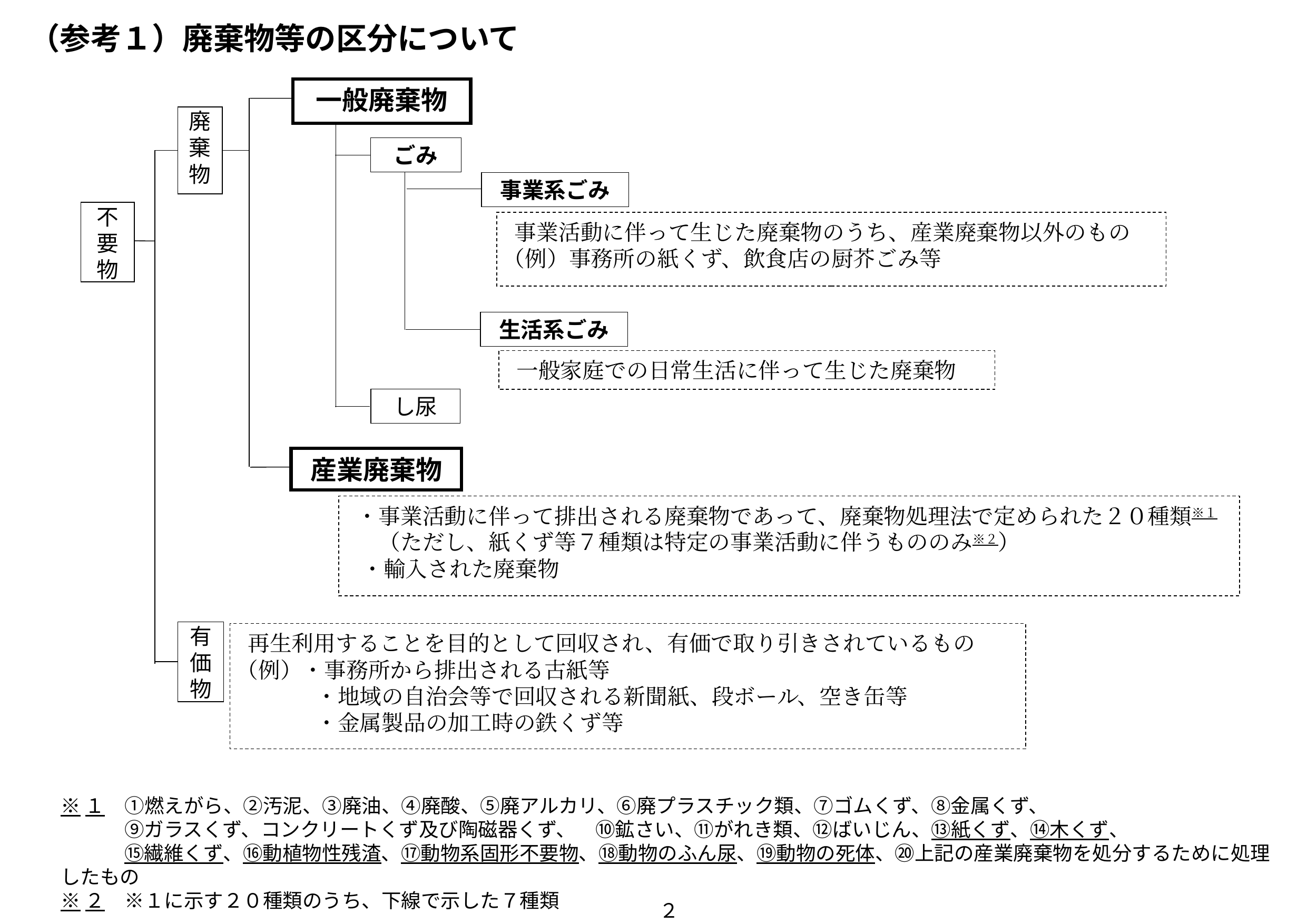

（参考１）廃棄物等の区分について
一般廃棄物
廃棄物
ごみ
事業系ごみ
不要物
事業活動に伴って生じた廃棄物のうち、産業廃棄物以外のもの
（例）事務所の紙くず、飲食店の厨芥ごみ等
生活系ごみ
一般家庭での日常生活に伴って生じた廃棄物

し尿
産業廃棄物
・事業活動に伴って排出される廃棄物であって、廃棄物処理法で定められた２０種類※１
　（ただし、紙くず等７種類は特定の事業活動に伴うもののみ※２）
  ・輸入された廃棄物
有価物
再生利用することを目的として回収され、有価で取り引きされているもの
（例）・事務所から排出される古紙等
      ・地域の自治会等で回収される新聞紙、段ボール、空き缶等
      ・金属製品の加工時の鉄くず等
※１　①燃えがら、②汚泥、③廃油、④廃酸、⑤廃アルカリ、⑥廃プラスチック類、⑦ゴムくず、⑧金属くず、
　　 　⑨ガラスくず、コンクリートくず及び陶磁器くず、　⑩鉱さい、⑪がれき類、⑫ばいじん、⑬紙くず、⑭木くず、
　　 　⑮繊維くず、⑯動植物性残渣、⑰動物系固形不要物、⑱動物のふん尿、⑲動物の死体、⑳上記の産業廃棄物を処分するために処理したもの
※２　※１に示す２０種類のうち、下線で示した７種類
２